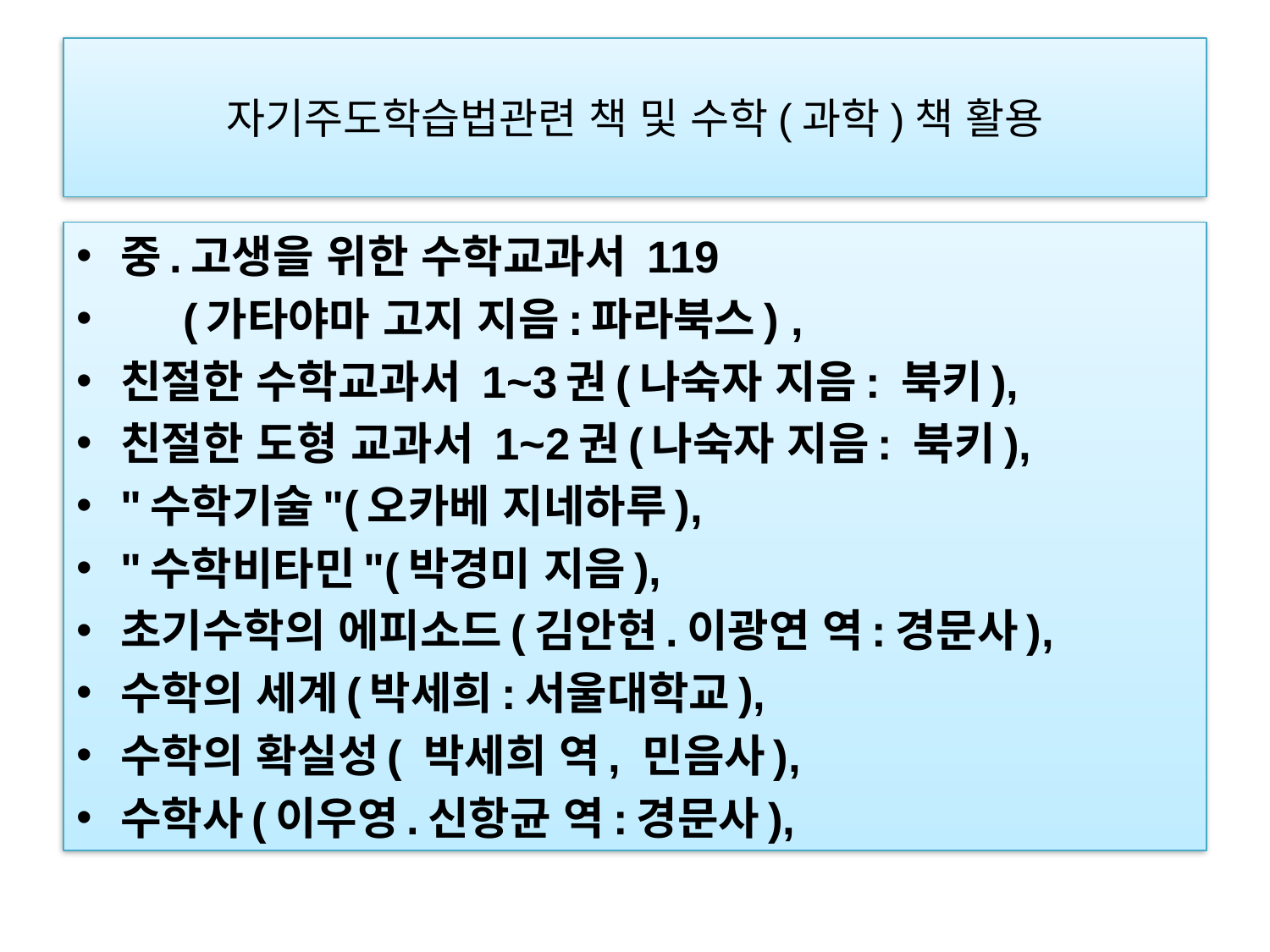

# 자기주도학습법관련 책 및 수학(과학)책 활용
중.고생을 위한 수학교과서 119
     (가타야마 고지 지음:파라북스) ,
친절한 수학교과서 1~3권(나숙자 지음: 북키),
친절한 도형 교과서 1~2권(나숙자 지음: 북키),
"수학기술"(오카베 지네하루),
"수학비타민"(박경미 지음),
초기수학의 에피소드(김안현.이광연 역:경문사),
수학의 세계(박세희:서울대학교),
수학의 확실성( 박세희 역, 민음사),
수학사(이우영.신항균 역:경문사),